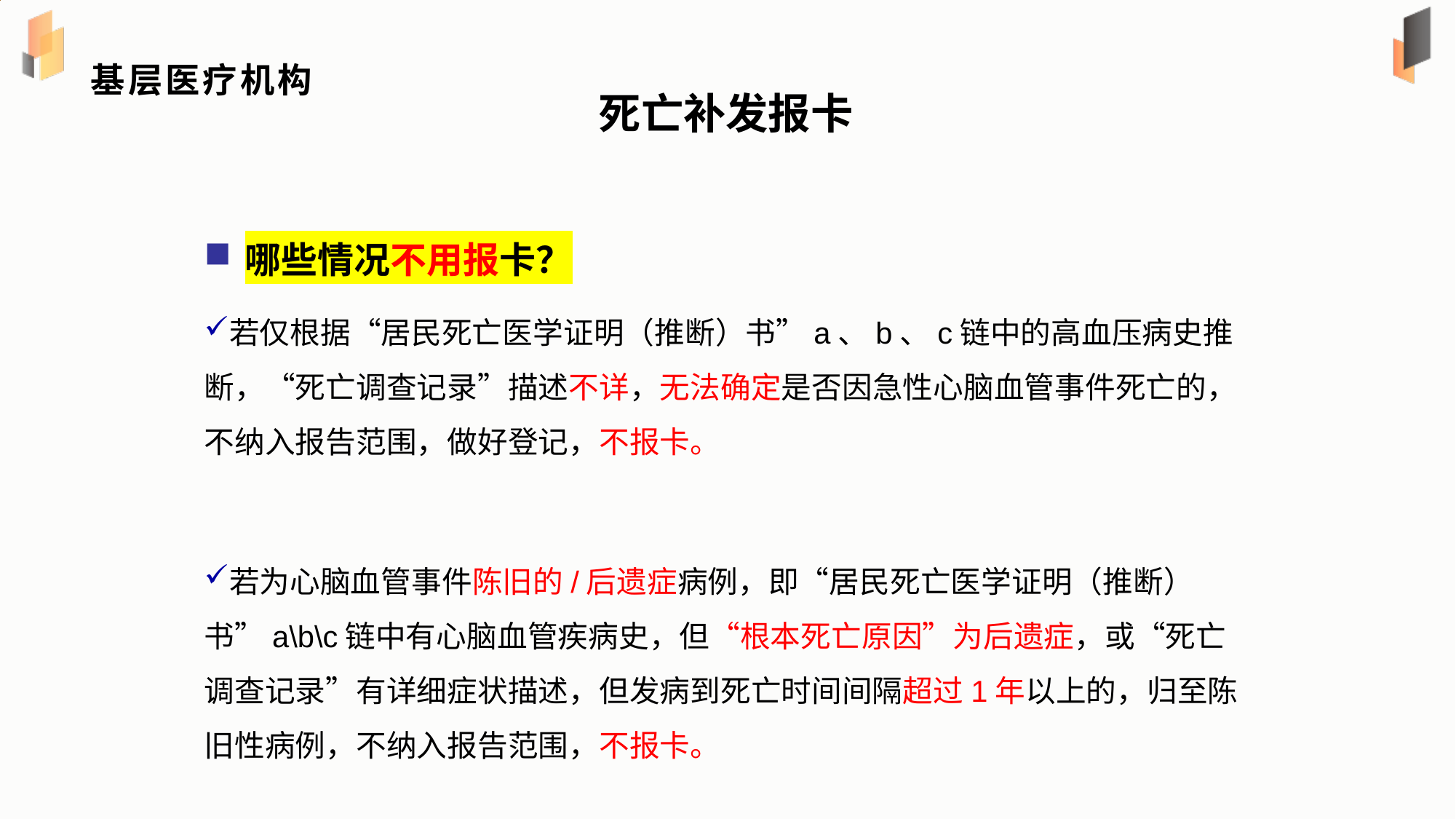

# 基层医疗机构
死亡补发报卡
哪些情况不用报卡？
若仅根据“居民死亡医学证明（推断）书”a、b、c链中的高血压病史推断，“死亡调查记录”描述不详，无法确定是否因急性心脑血管事件死亡的，不纳入报告范围，做好登记，不报卡。

若为心脑血管事件陈旧的/后遗症病例，即“居民死亡医学证明（推断）书”a\b\c链中有心脑血管疾病史，但“根本死亡原因”为后遗症，或“死亡调查记录”有详细症状描述，但发病到死亡时间间隔超过1年以上的，归至陈旧性病例，不纳入报告范围，不报卡。